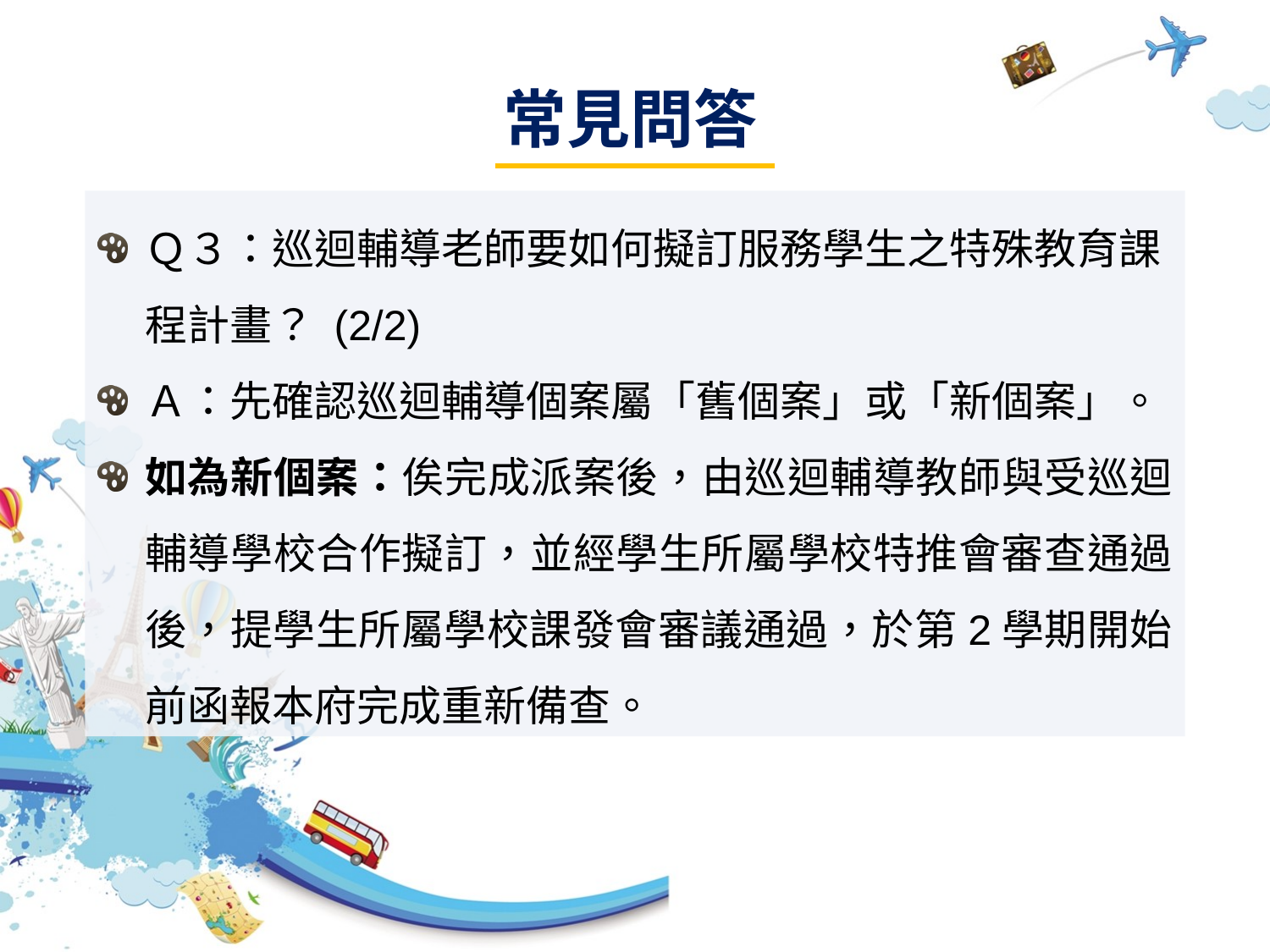

# 常見問答
Ｑ３：巡迴輔導老師要如何擬訂服務學生之特殊教育課程計畫？ (2/2)
Ａ：先確認巡迴輔導個案屬「舊個案」或「新個案」。
如為新個案：俟完成派案後，由巡迴輔導教師與受巡迴輔導學校合作擬訂，並經學生所屬學校特推會審查通過後，提學生所屬學校課發會審議通過，於第2學期開始前函報本府完成重新備查。